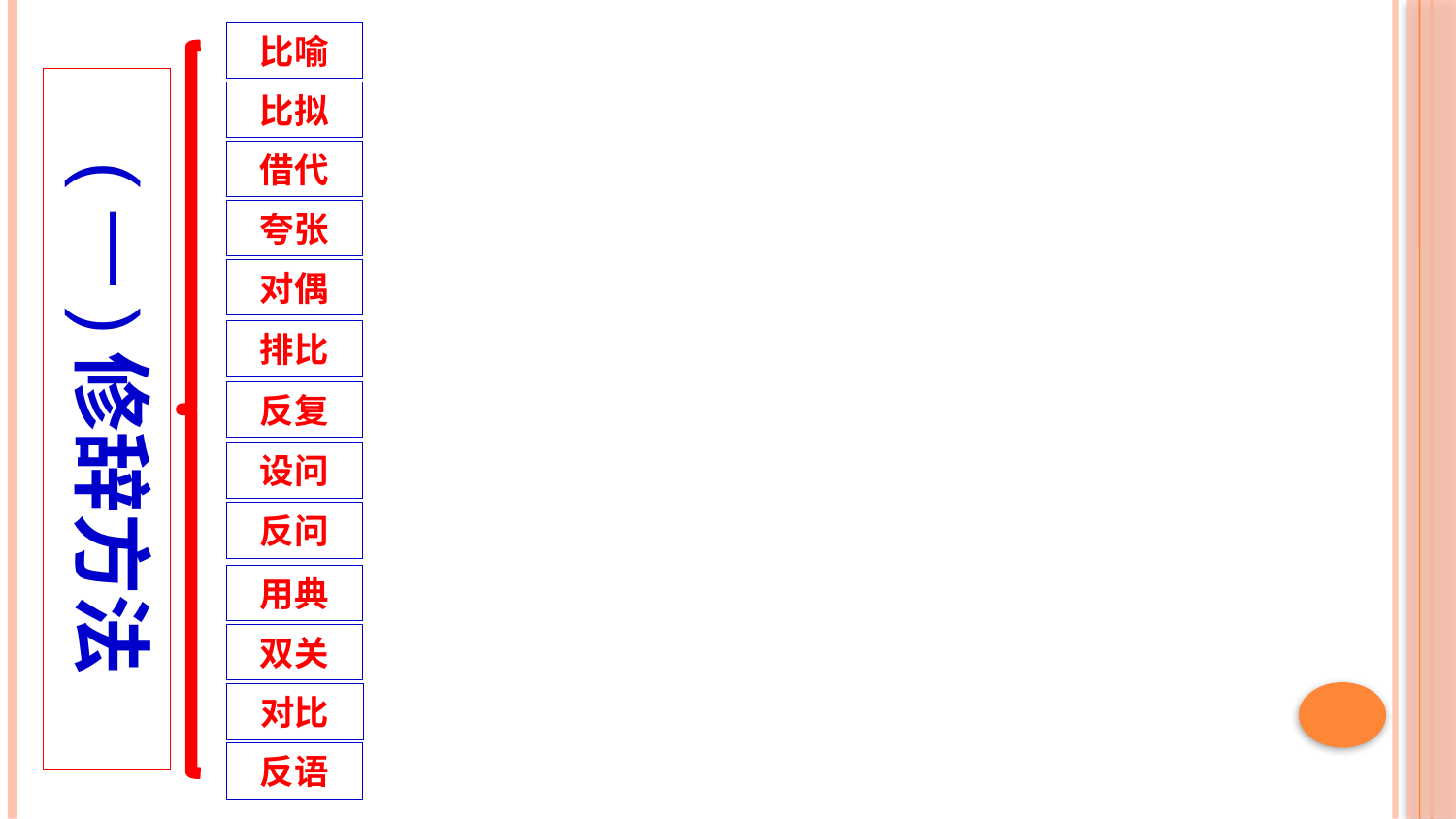

比喻

(一) 修辞方法
比拟
借代
夸张
对偶
排比
反复
设问
反问
用典
双关
对比
反语